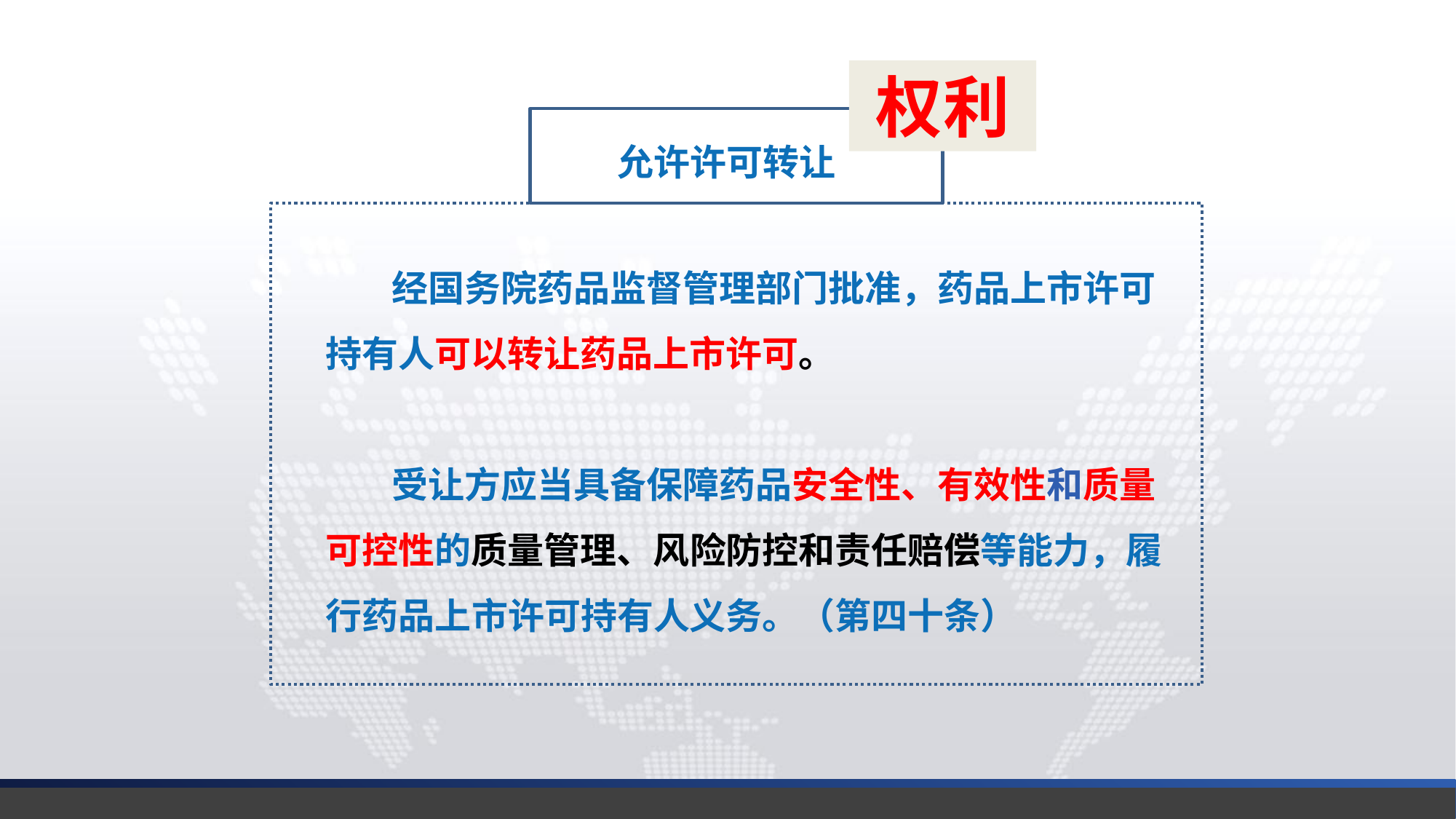

权利

   允许许可转让

       经国务院药品监督管理部门批准，药品上市许可持有人可以转让药品上市许可。

       受让方应当具备保障药品安全性、有效性和质量可控性的质量管理、风险防控和责任赔偿等能力，履行药品上市许可持有人义务。（第四十条）

延时符